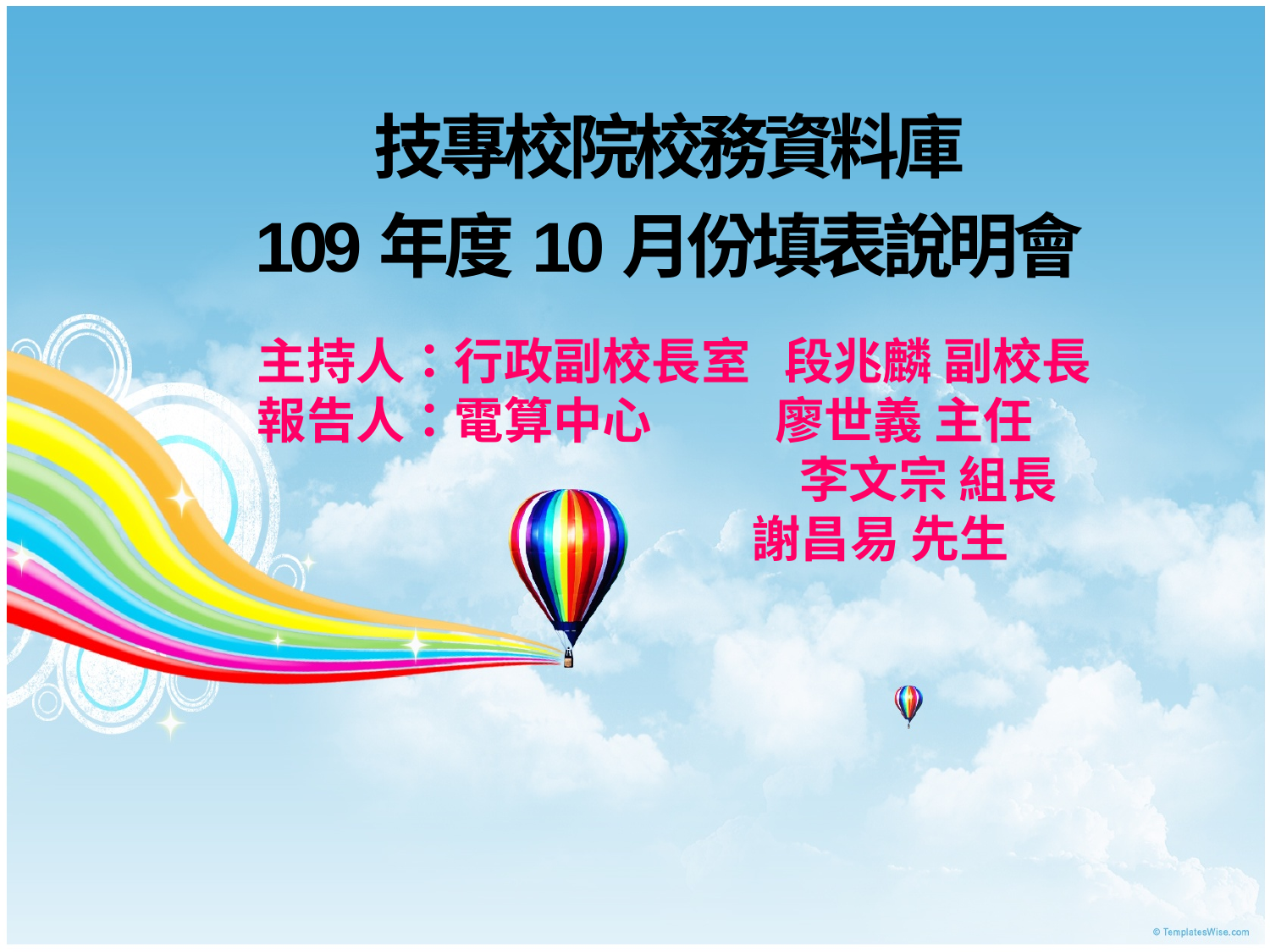

技專校院校務資料庫
109年度10月份填表說明會
主持人：行政副校長室   段兆麟 副校長
報告人：電算中心           廖世義 主任
				  李文宗 組長
                                           謝昌易 先生